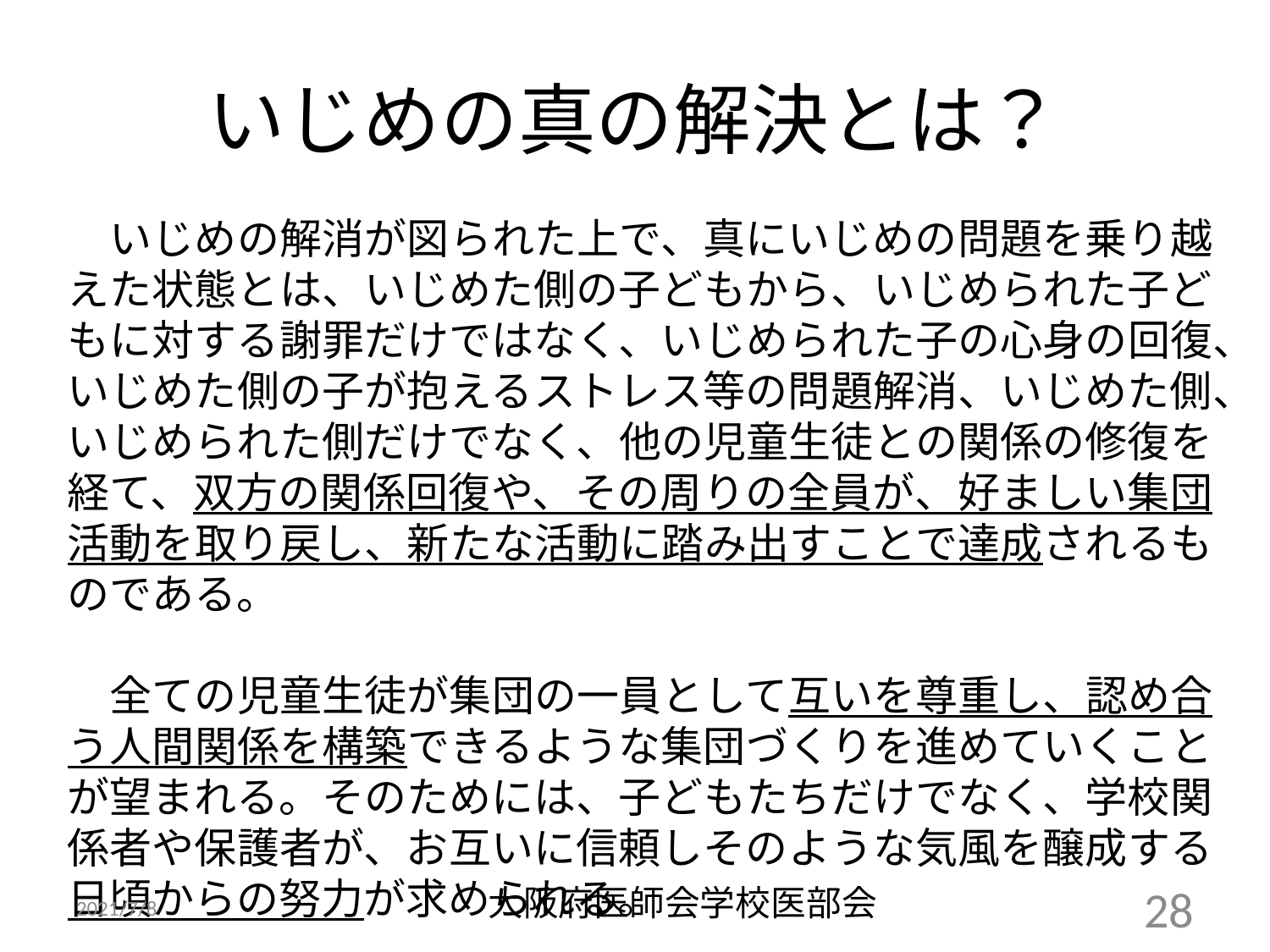

# いじめの真の解決とは？
　いじめの解消が図られた上で、真にいじめの問題を乗り越えた状態とは、いじめた側の子どもから、いじめられた子どもに対する謝罪だけではなく、いじめられた子の心身の回復、いじめた側の子が抱えるストレス等の問題解消、いじめた側、いじめられた側だけでなく、他の児童生徒との関係の修復を経て、双方の関係回復や、その周りの全員が、好ましい集団活動を取り戻し、新たな活動に踏み出すことで達成されるものである。

　全ての児童生徒が集団の一員として互いを尊重し、認め合う人間関係を構築できるような集団づくりを進めていくことが望まれる。そのためには、子どもたちだけでなく、学校関係者や保護者が、お互いに信頼しそのような気風を醸成する日頃からの努力が求められる。
大阪府医師会学校医部会
2021/7/8
28